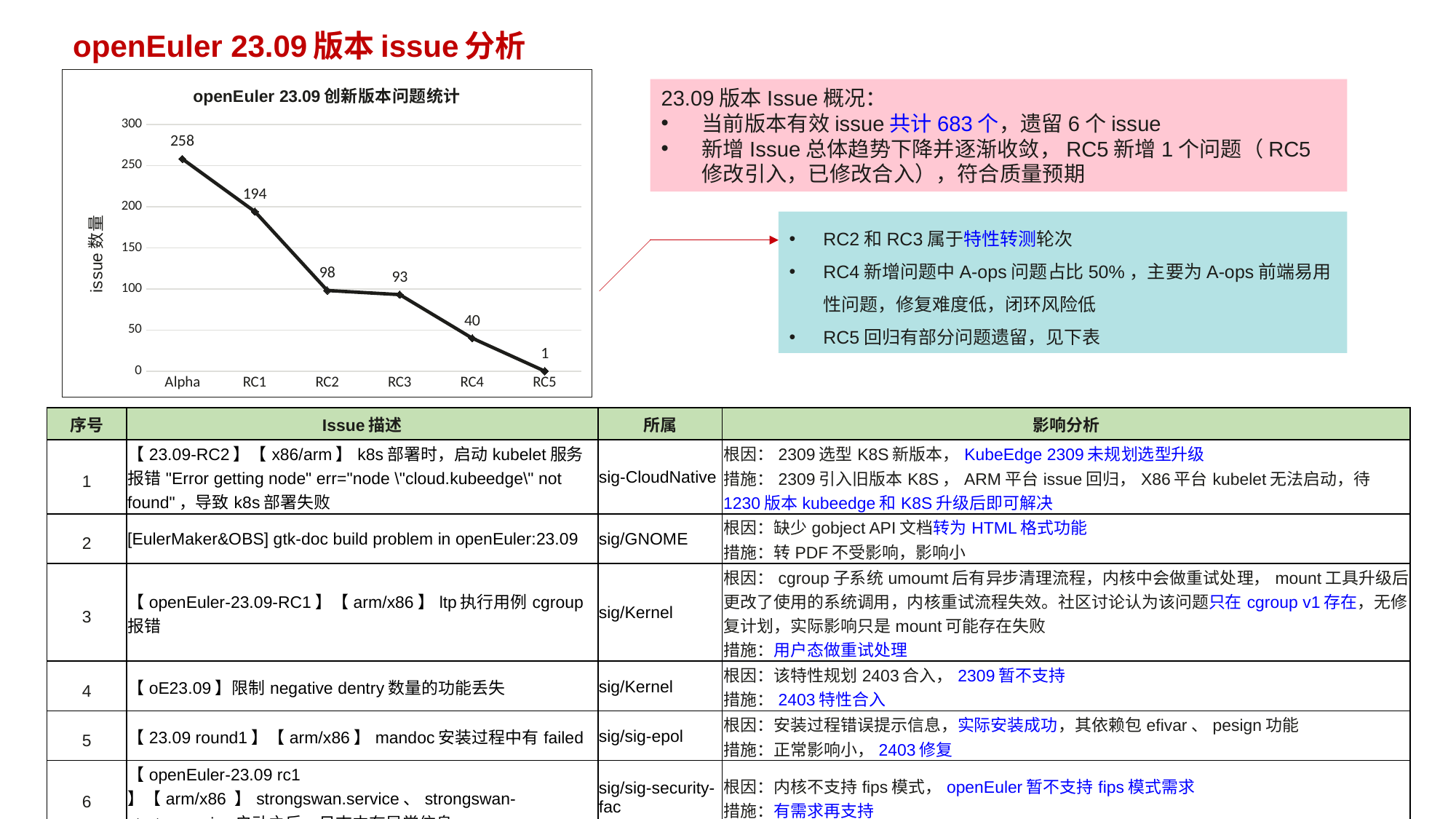

openEuler 23.09版本issue分析

### Chart: openEuler 23.09创新版本问题统计

| Category |  |
|---|---|
| Alpha | 258.0 |
| RC1 | 194.0 |
| RC2 | 98.0 |
| RC3 | 93.0 |
| RC4 | 40.0 |
| RC5 | 0.0 |
23.09版本Issue概况：
当前版本有效issue共计683个，遗留6个issue
新增Issue总体趋势下降并逐渐收敛，RC5新增1个问题（RC5修改引入，已修改合入），符合质量预期
RC2和RC3属于特性转测轮次
RC4新增问题中A-ops问题占比50%，主要为A-ops前端易用性问题，修复难度低，闭环风险低
RC5回归有部分问题遗留，见下表
| 序号 | Issue描述 | 所属 | 影响分析 |
| --- | --- | --- | --- |
| 1 | 【23.09-RC2】【x86/arm】k8s部署时，启动kubelet服务报错"Error getting node" err="node \"cloud.kubeedge\" not found"，导致k8s部署失败 | sig-CloudNative | 根因：2309选型K8S新版本，KubeEdge 2309未规划选型升级 措施：2309引入旧版本K8S，ARM平台issue回归，X86平台kubelet无法启动，待1230版本kubeedge和K8S升级后即可解决 |
| 2 | [EulerMaker&OBS] gtk-doc build problem in openEuler:23.09 | sig/GNOME | 根因：缺少gobject API文档转为HTML格式功能 措施：转PDF不受影响，影响小 |
| 3 | 【openEuler-23.09-RC1】【arm/x86】ltp执行用例cgroup报错 | sig/Kernel | 根因：cgroup子系统umoumt后有异步清理流程，内核中会做重试处理，mount工具升级后更改了使用的系统调用，内核重试流程失效。社区讨论认为该问题只在cgroup v1存在，无修复计划，实际影响只是mount可能存在失败 措施：用户态做重试处理 |
| 4 | 【oE23.09】限制negative dentry数量的功能丢失 | sig/Kernel | 根因：该特性规划2403合入，2309暂不支持 措施：2403特性合入 |
| 5 | 【23.09 round1】【arm/x86】mandoc安装过程中有failed | sig/sig-epol | 根因：安装过程错误提示信息，实际安装成功，其依赖包efivar、pesign功能 措施：正常影响小，2403修复 |
| 6 | 【openEuler-23.09 rc1 】【arm/x86 】strongswan.service、strongswan-starter.service启动之后，日志中有异常信息 | sig/sig-security-fac | 根因：内核不支持fips模式，openEuler暂不支持fips模式需求 措施：有需求再支持 |